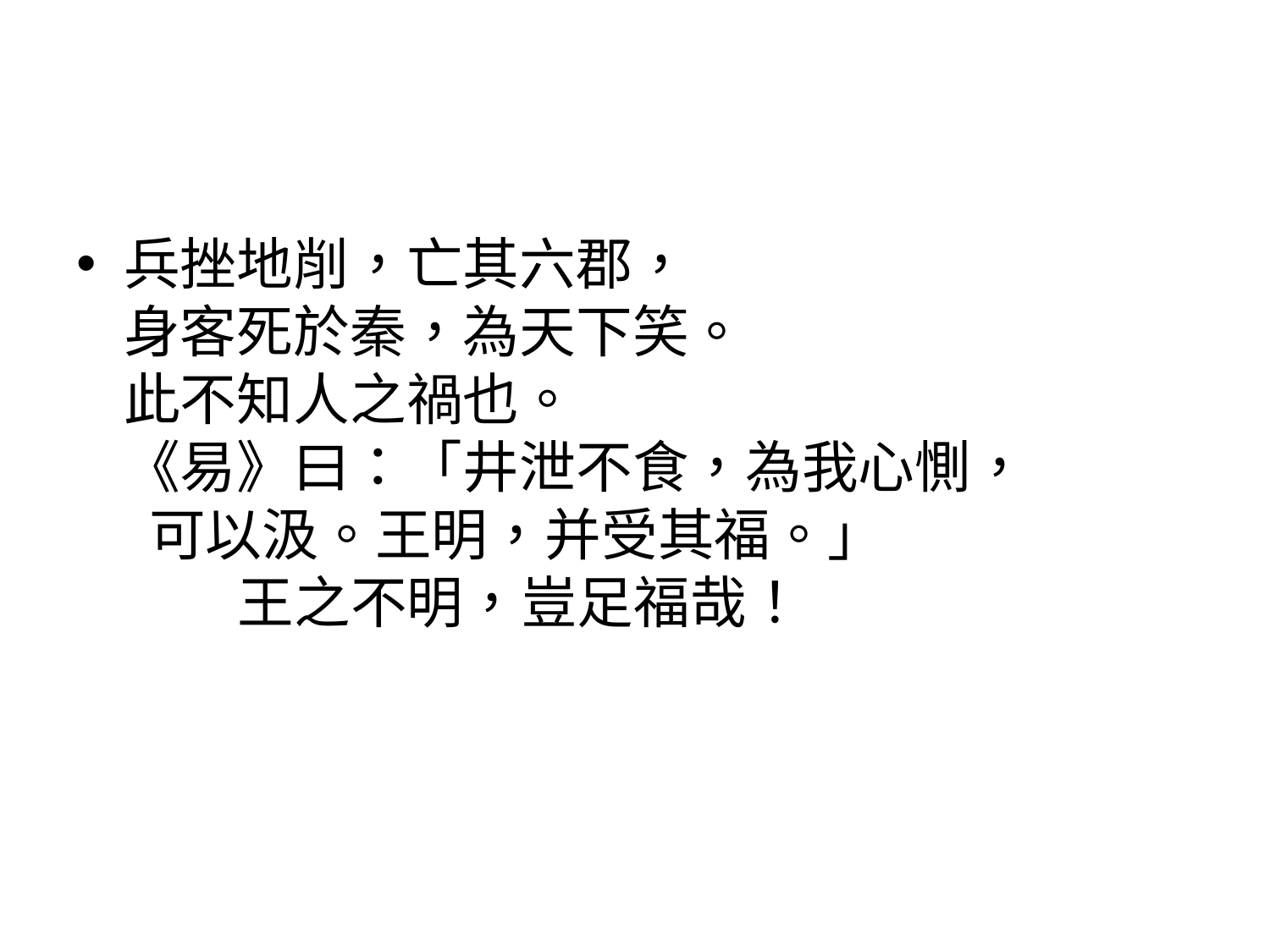

#
兵挫地削，亡其六郡，                                     身客死於秦，為天下笑。                                此不知人之禍也。                                          《易》曰：「井泄不食，為我心惻，                可以汲。王明，并受其福。」                                  王之不明，豈足福哉！